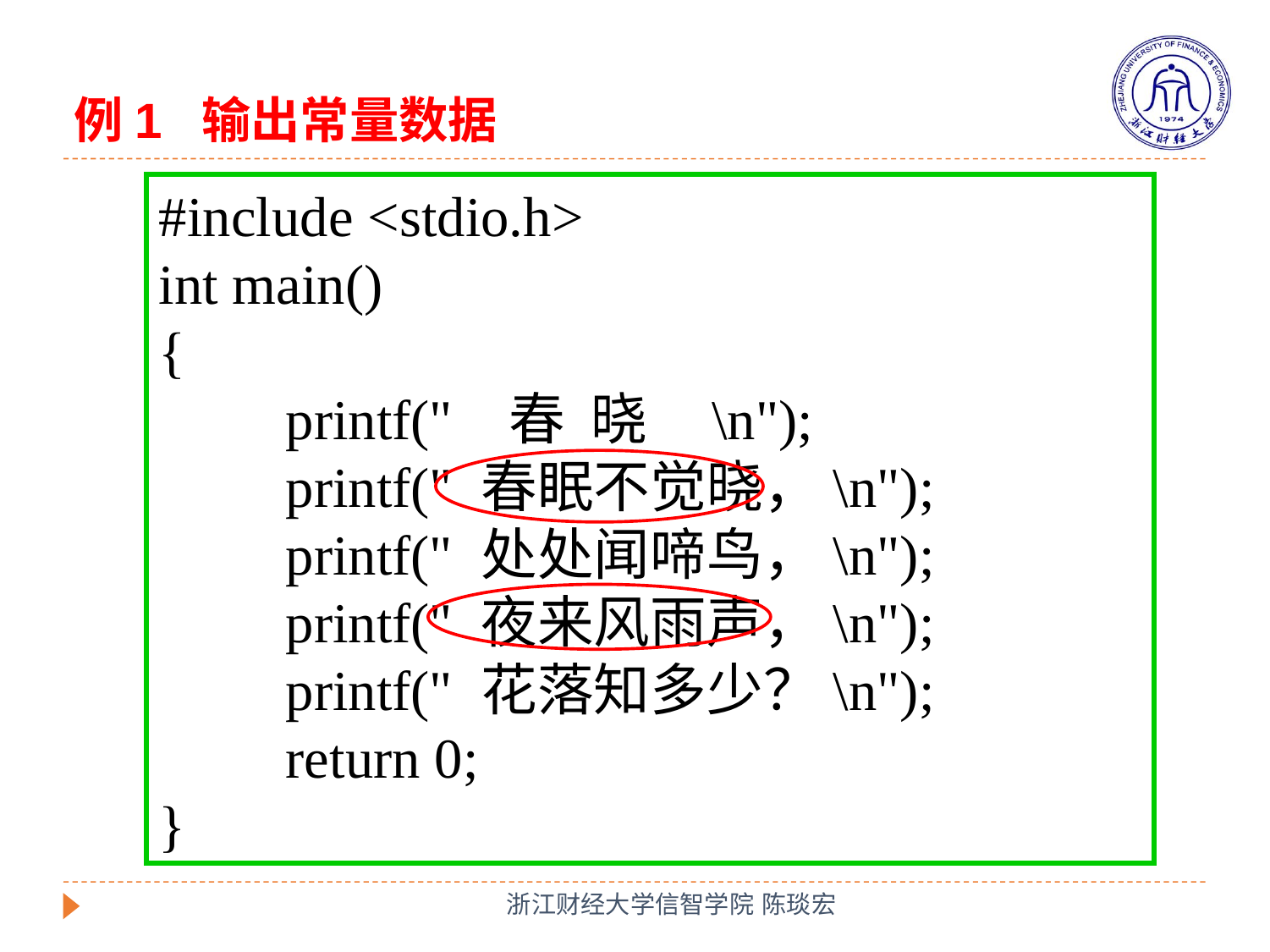

例1  输出常量数据
#include <stdio.h>
int main()
{
	printf("   春  晓    \n");
	printf(" 春眠不觉晓，\n");
	printf(" 处处闻啼鸟，\n");
	printf(" 夜来风雨声，\n");
	printf(" 花落知多少？\n");
	return 0;
}

浙江财经大学信智学院 陈琰宏
31